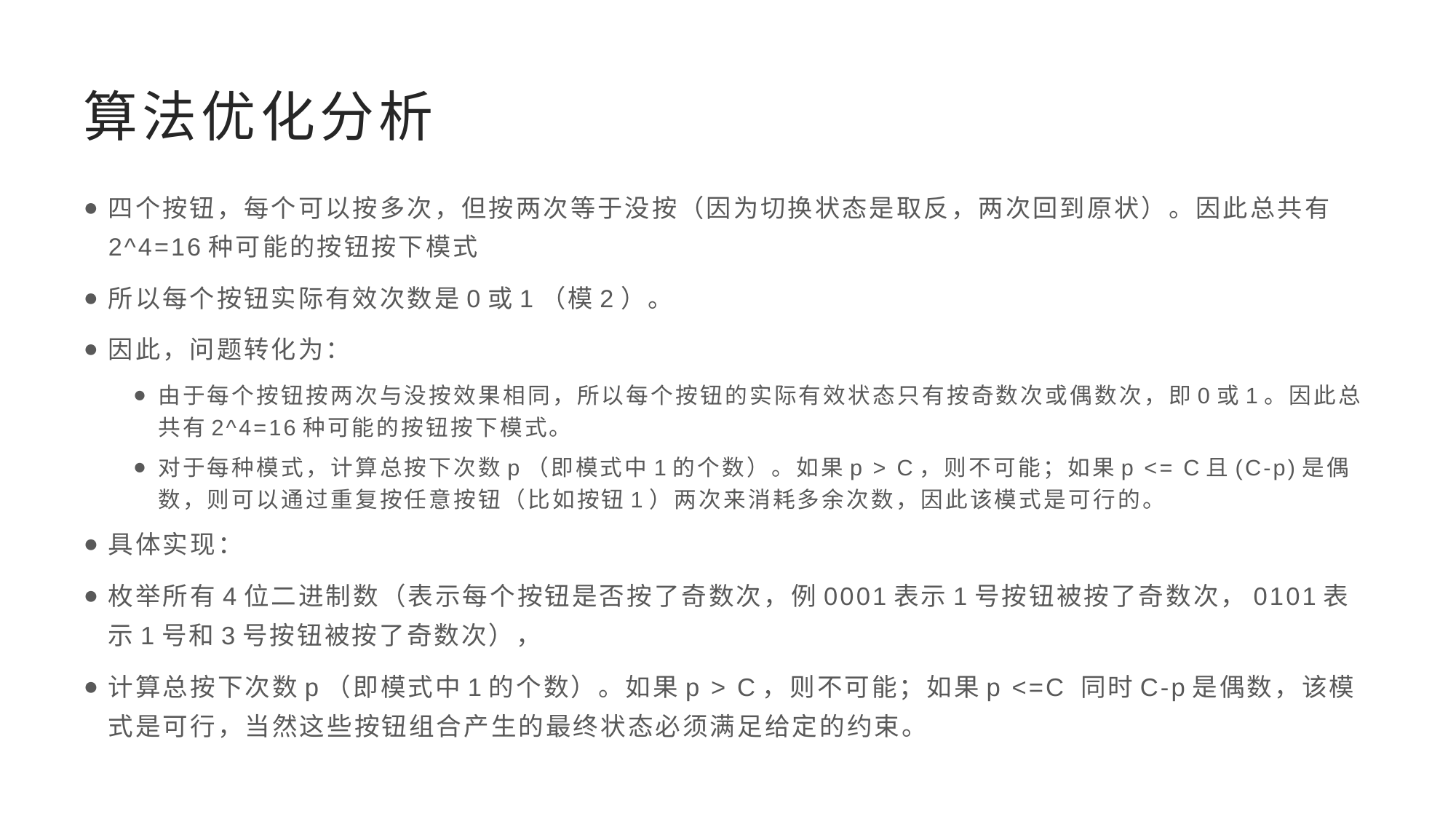

# 算法优化分析
四个按钮，每个可以按多次，但按两次等于没按（因为切换状态是取反，两次回到原状）。因此总共有2^4=16种可能的按钮按下模式
所以每个按钮实际有效次数是0或1（模2）。
因此，问题转化为：
由于每个按钮按两次与没按效果相同，所以每个按钮的实际有效状态只有按奇数次或偶数次，即0或1。因此总共有2^4=16种可能的按钮按下模式。
对于每种模式，计算总按下次数p（即模式中1的个数）。如果p > C，则不可能；如果p <= C且(C-p)是偶数，则可以通过重复按任意按钮（比如按钮1）两次来消耗多余次数，因此该模式是可行的。
具体实现：
枚举所有4位二进制数（表示每个按钮是否按了奇数次，例0001表示1号按钮被按了奇数次，0101表示1号和3号按钮被按了奇数次），
计算总按下次数p（即模式中1的个数）。如果p > C，则不可能；如果p <=C 同时C-p是偶数，该模式是可行，当然这些按钮组合产生的最终状态必须满足给定的约束。